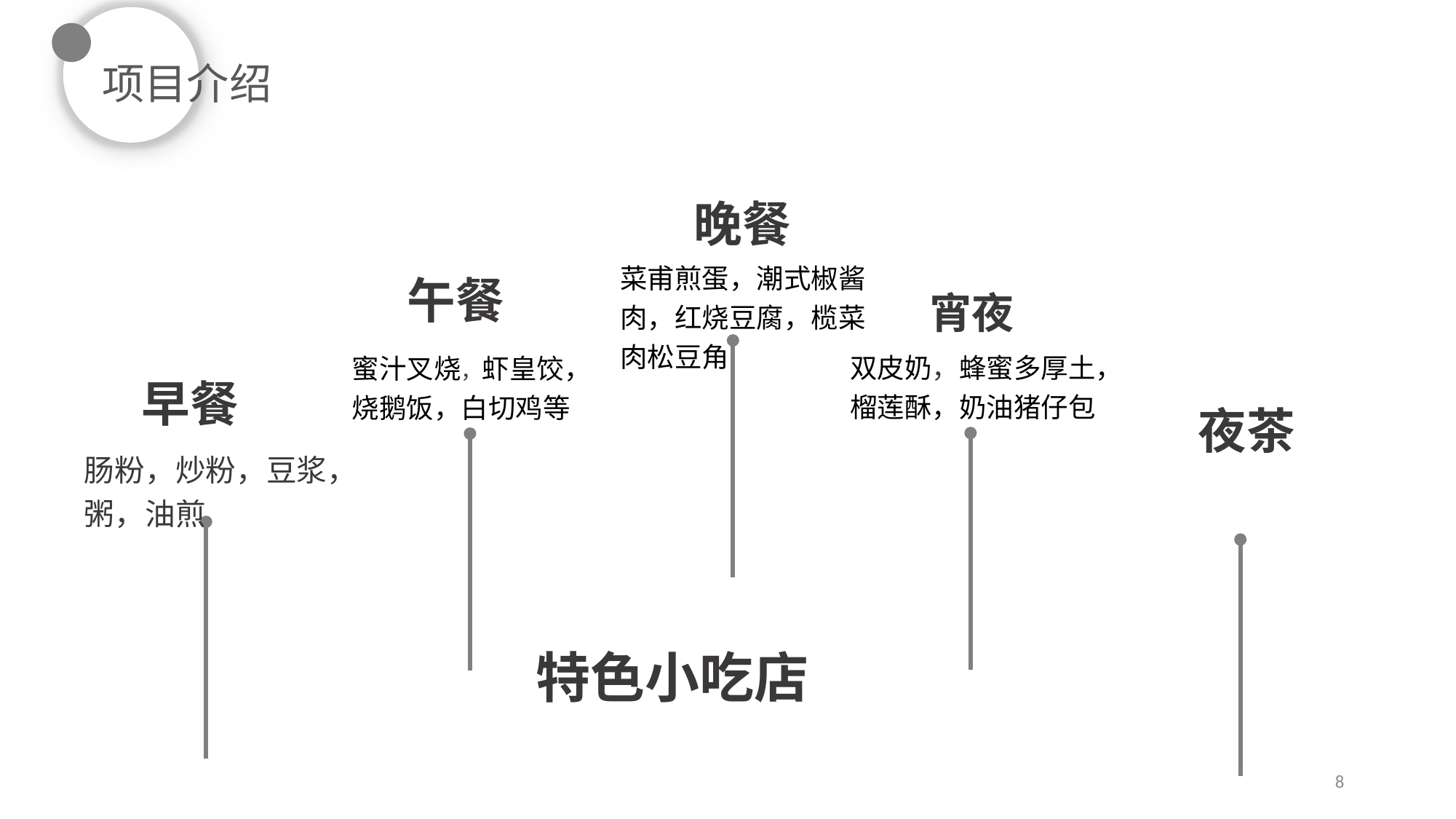

项目介绍
晚餐
菜甫煎蛋，潮式椒酱肉，红烧豆腐，榄菜肉松豆角
午餐
宵夜
双皮奶，蜂蜜多厚土，榴莲酥，奶油猪仔包
蜜汁叉烧，虾皇饺，烧鹅饭，白切鸡等
早餐
夜茶
肠粉，炒粉，豆浆，粥，油煎
特色小吃店
8